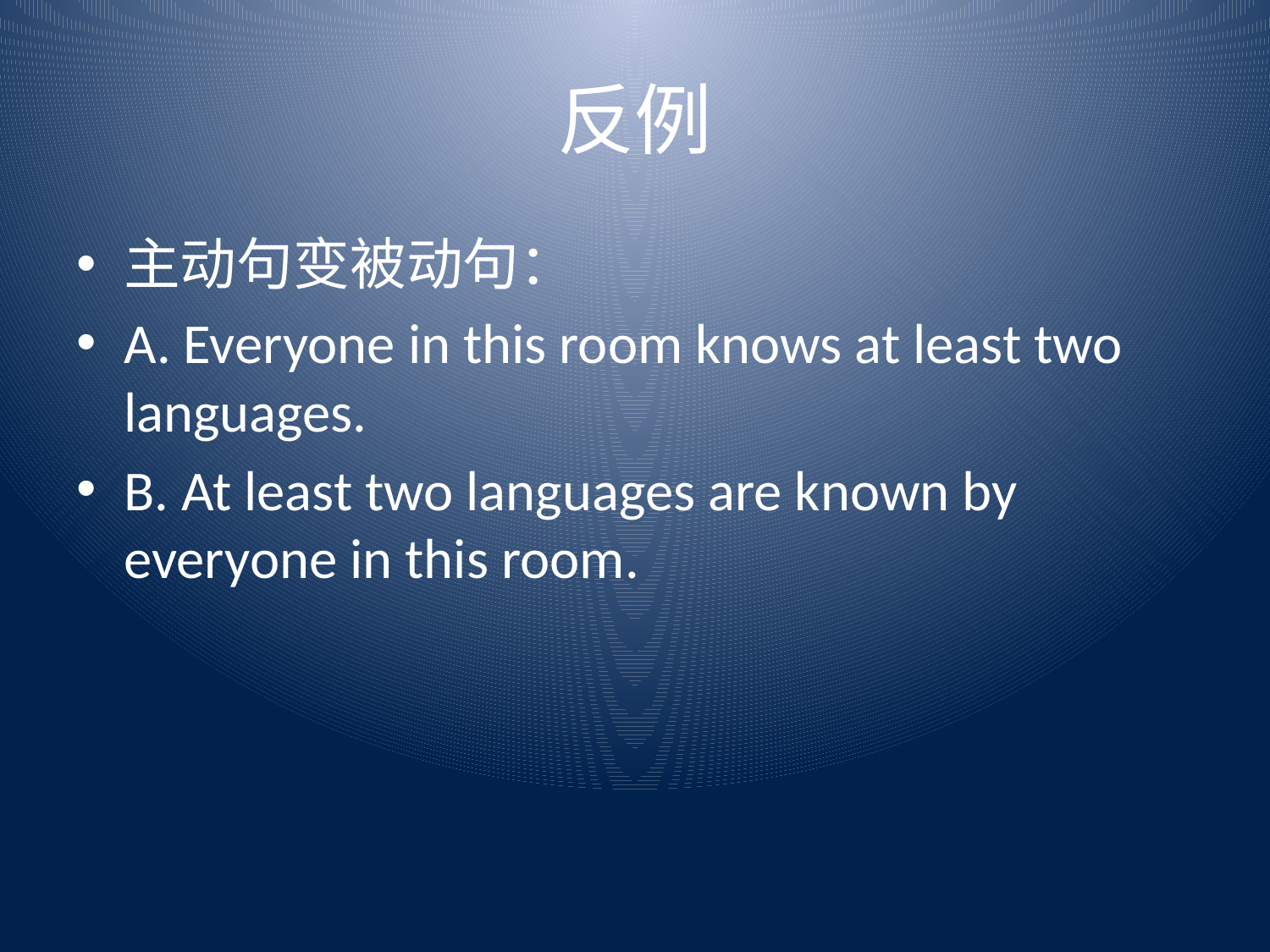

# 反例
主动句变被动句：
A. Everyone in this room knows at least two languages.
B. At least two languages are known by everyone in this room.